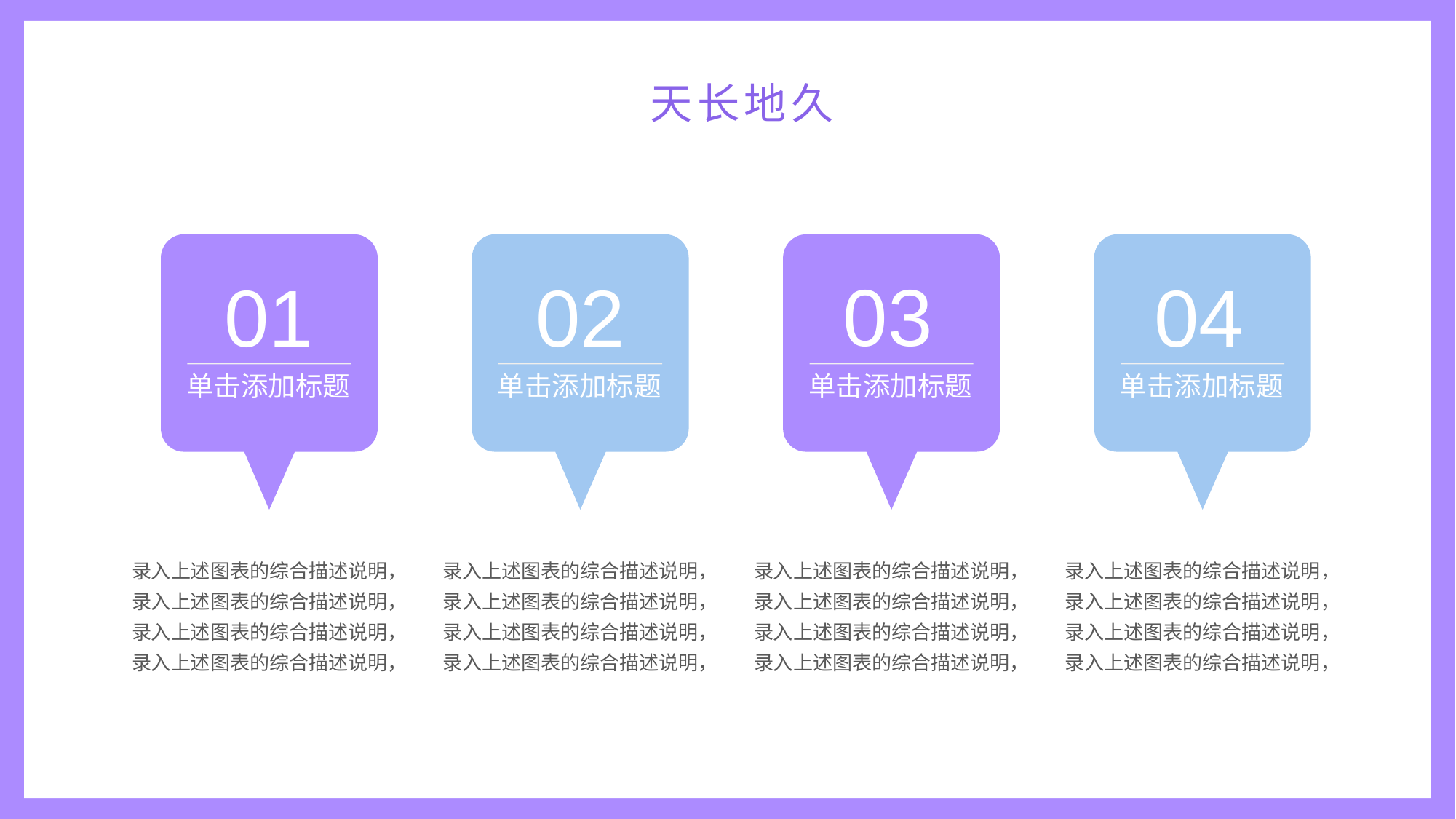

天长地久

01
单击添加标题

02
单击添加标题

03
单击添加标题

04
单击添加标题

录入上述图表的综合描述说明，
录入上述图表的综合描述说明，
录入上述图表的综合描述说明，
录入上述图表的综合描述说明，
录入上述图表的综合描述说明，
录入上述图表的综合描述说明，
录入上述图表的综合描述说明，
录入上述图表的综合描述说明，
录入上述图表的综合描述说明，
录入上述图表的综合描述说明，
录入上述图表的综合描述说明，
录入上述图表的综合描述说明，
录入上述图表的综合描述说明，
录入上述图表的综合描述说明，
录入上述图表的综合描述说明，
录入上述图表的综合描述说明，